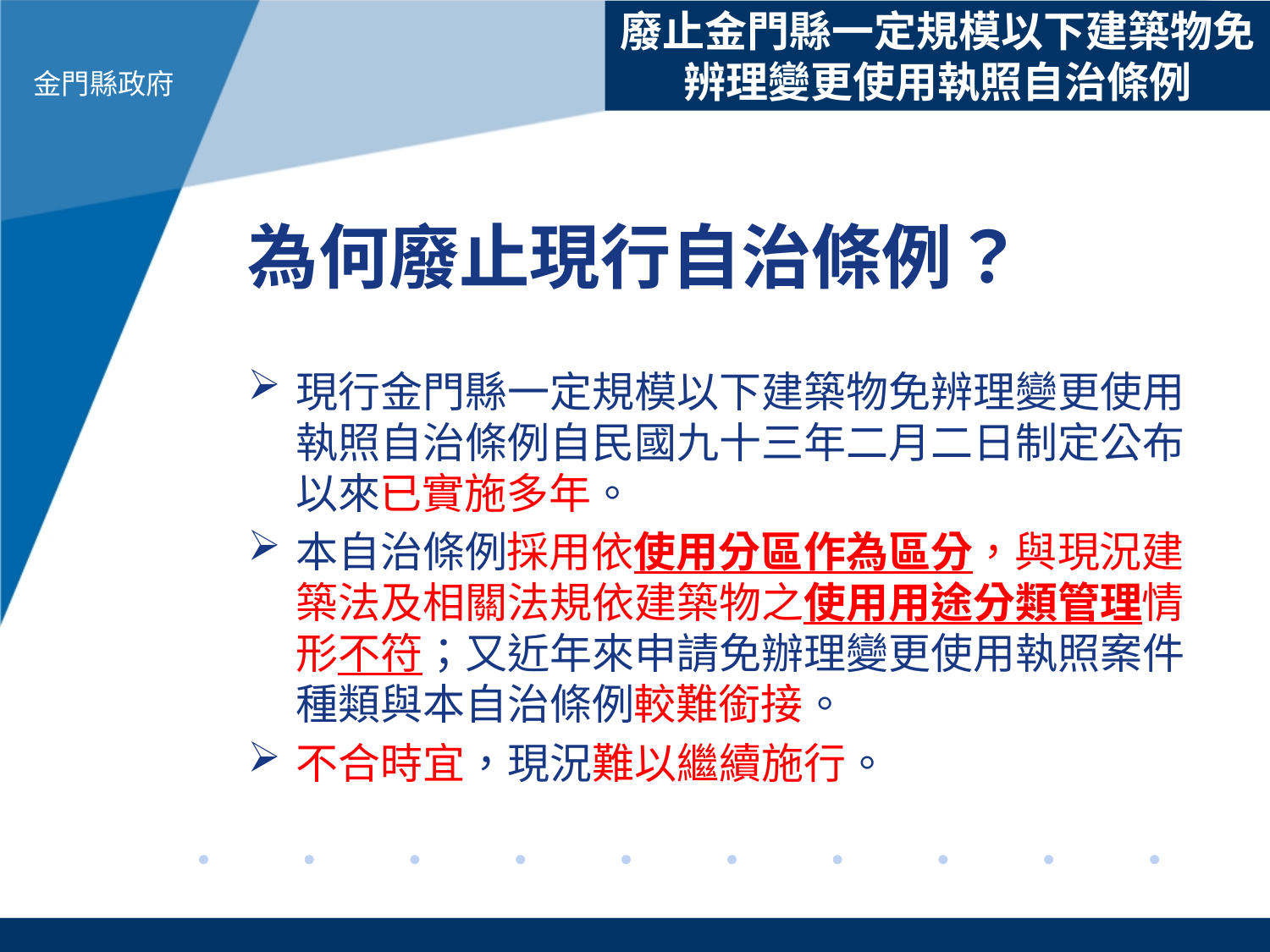

廢止金門縣一定規模以下建築物免辨理變更使用執照自治條例
為何廢止現行自治條例？

現行金門縣一定規模以下建築物免辨理變更使用執照自治條例自民國九十三年二月二日制定公布以來已實施多年。
本自治條例採用依使用分區作為區分，與現況建築法及相關法規依建築物之使用用途分類管理情形不符；又近年來申請免辦理變更使用執照案件種類與本自治條例較難銜接。
不合時宜，現況難以繼續施行。